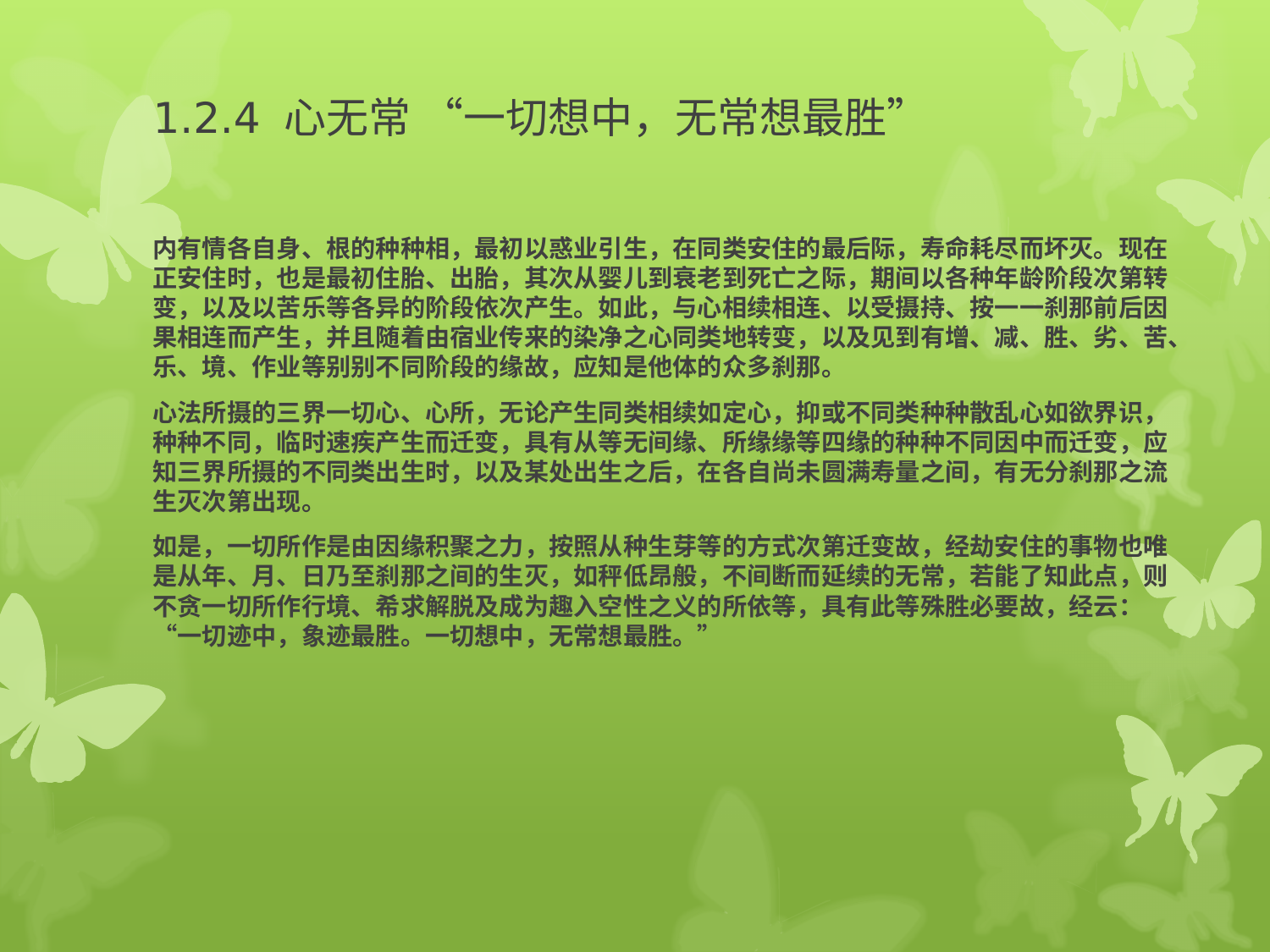

# 1.2.4 心无常 “一切想中，无常想最胜”
内有情各自身、根的种种相，最初以惑业引生，在同类安住的最后际，寿命耗尽而坏灭。现在正安住时，也是最初住胎、出胎，其次从婴儿到衰老到死亡之际，期间以各种年龄阶段次第转变，以及以苦乐等各异的阶段依次产生。如此，与心相续相连、以受摄持、按一一刹那前后因果相连而产生，并且随着由宿业传来的染净之心同类地转变，以及见到有增、减、胜、劣、苦、乐、境、作业等别别不同阶段的缘故，应知是他体的众多刹那。
心法所摄的三界一切心、心所，无论产生同类相续如定心，抑或不同类种种散乱心如欲界识，种种不同，临时速疾产生而迁变，具有从等无间缘、所缘缘等四缘的种种不同因中而迁变，应知三界所摄的不同类出生时，以及某处出生之后，在各自尚未圆满寿量之间，有无分刹那之流生灭次第出现。
如是，一切所作是由因缘积聚之力，按照从种生芽等的方式次第迁变故，经劫安住的事物也唯是从年、月、日乃至刹那之间的生灭，如秤低昂般，不间断而延续的无常，若能了知此点，则不贪一切所作行境、希求解脱及成为趣入空性之义的所依等，具有此等殊胜必要故，经云：“一切迹中，象迹最胜。一切想中，无常想最胜。”